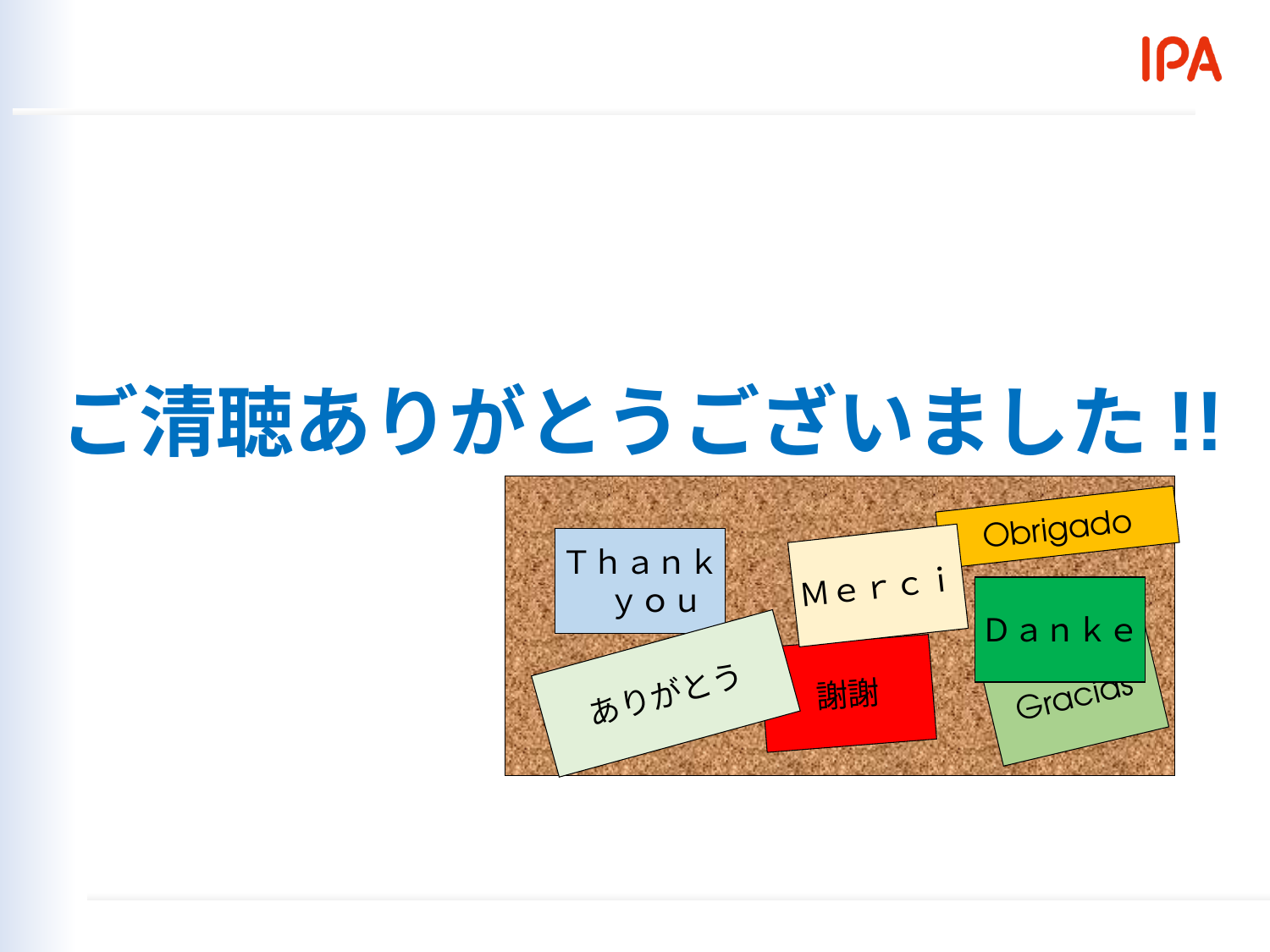

#
ご清聴ありがとうございました!!

Obrigado
Ｔｈａｎｋ　ｙｏｕ
Ｍｅｒｃｉ
Ｄａｎｋｅ
謝謝
ありがとう
Gracias